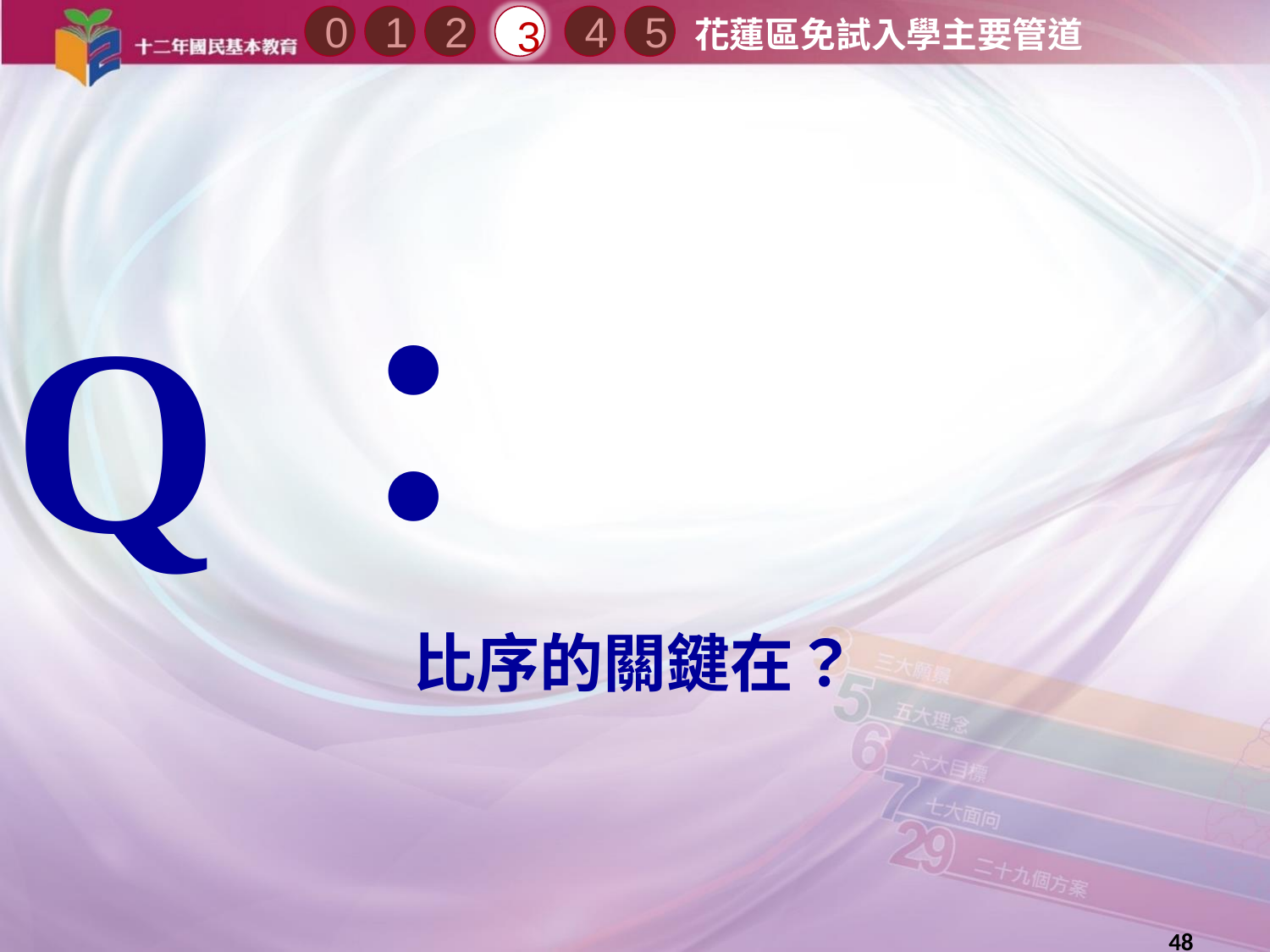

0
2
3
1
4
5
花蓮區免試入學主要管道
Q：
比序的關鍵在？
48